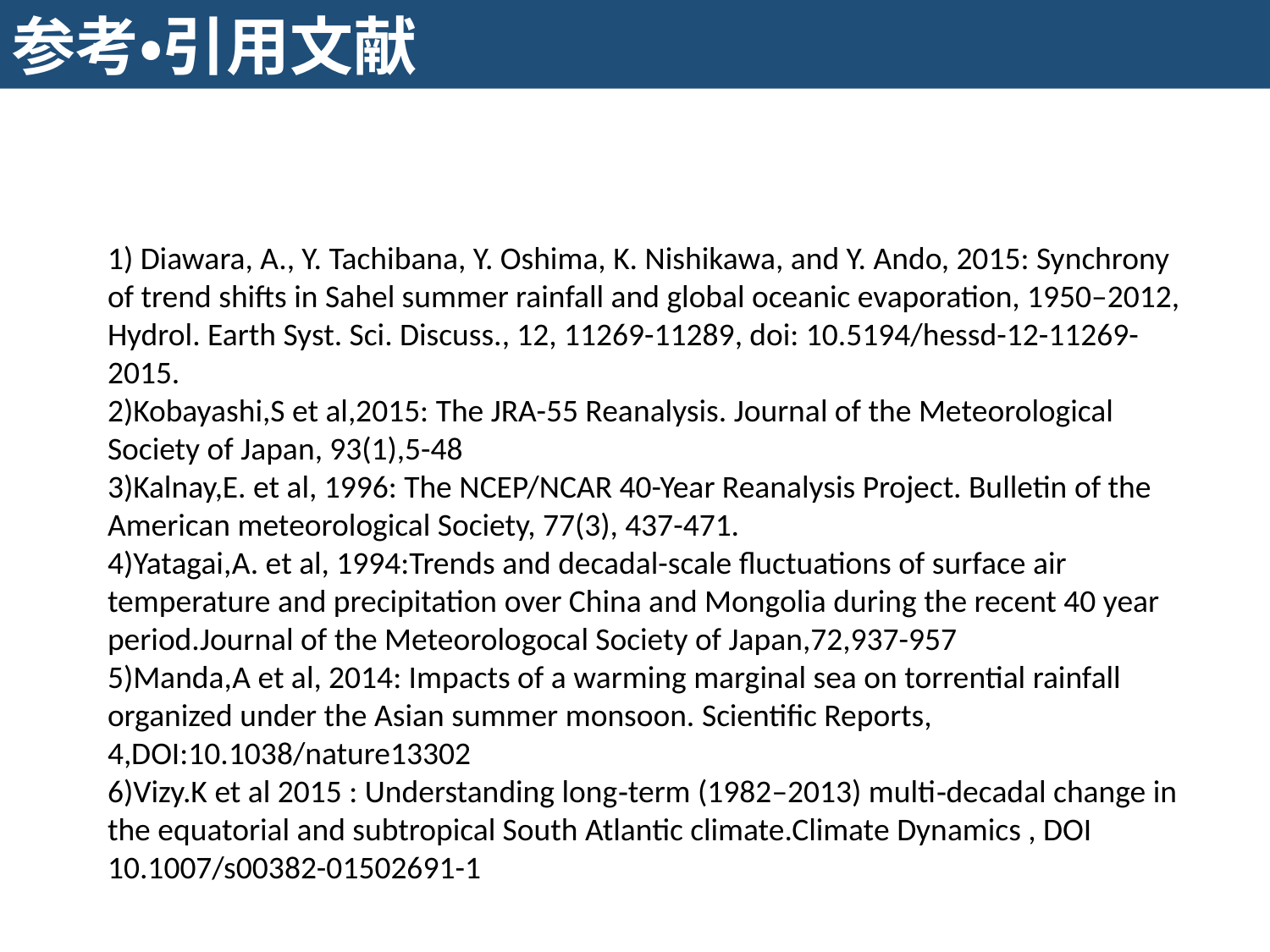

参考・引用文献
1) Diawara, A., Y. Tachibana, Y. Oshima, K. Nishikawa, and Y. Ando, 2015: Synchrony of trend shifts in Sahel summer rainfall and global oceanic evaporation, 1950–2012, Hydrol. Earth Syst. Sci. Discuss., 12, 11269-11289, doi: 10.5194/hessd-12-11269-2015.
2)Kobayashi,S et al,2015: The JRA-55 Reanalysis. Journal of the Meteorological Society of Japan, 93(1),5-48
3)Kalnay,E. et al, 1996: The NCEP/NCAR 40-Year Reanalysis Project. Bulletin of the American meteorological Society, 77(3), 437-471.
4)Yatagai,A. et al, 1994:Trends and decadal-scale fluctuations of surface air temperature and precipitation over China and Mongolia during the recent 40 year period.Journal of the Meteorologocal Society of Japan,72,937-957
5)Manda,A et al, 2014: Impacts of a warming marginal sea on torrential rainfall organized under the Asian summer monsoon. Scientific Reports, 4,DOI:10.1038/nature13302
6)Vizy.K et al 2015 : Understanding long‑term (1982–2013) multi‑decadal change in the equatorial and subtropical South Atlantic climate.Climate Dynamics , DOI 10.1007/s00382-01502691-1